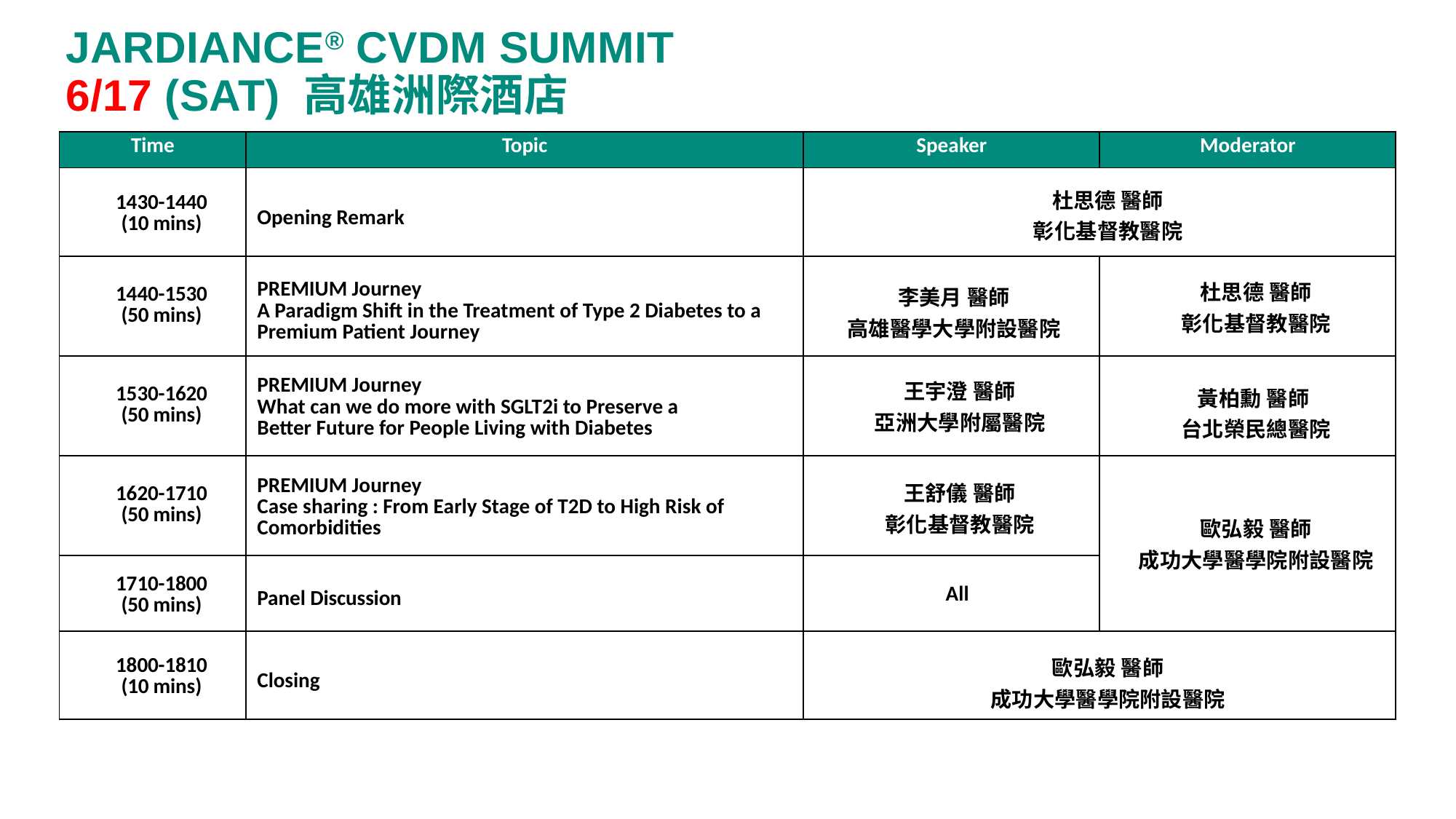

# JARDIANCE® CVDM SUMMIT 6/17 (SAT) 高雄洲際酒店
| Time | Topic | Speaker | Moderator |
| --- | --- | --- | --- |
| 1430-1440 (10 mins) | Opening Remark | 杜思德 醫師 彰化基督教醫院 |  |
| 1440-1530 (50 mins) | PREMIUM Journey A Paradigm Shift in the Treatment of Type 2 Diabetes to a Premium Patient Journey | 李美月 醫師 高雄醫學大學附設醫院 | 杜思德 醫師 彰化基督教醫院 |
| 1530-1620 (50 mins) | PREMIUM Journey What can we do more with SGLT2i to Preserve a Better Future for People Living with Diabetes | 王宇澄 醫師 亞洲大學附屬醫院 | 黃柏勳 醫師 台北榮民總醫院 |
| 1620-1710 (50 mins) | PREMIUM Journey Case sharing : From Early Stage of T2D to High Risk of Comorbidities | 王舒儀 醫師 彰化基督教醫院 | 歐弘毅 醫師 成功大學醫學院附設醫院 |
| 1710-1800 (50 mins) | Panel Discussion | All |  |
| 1800-1810 (10 mins) | Closing | 歐弘毅 醫師 成功大學醫學院附設醫院 |  |